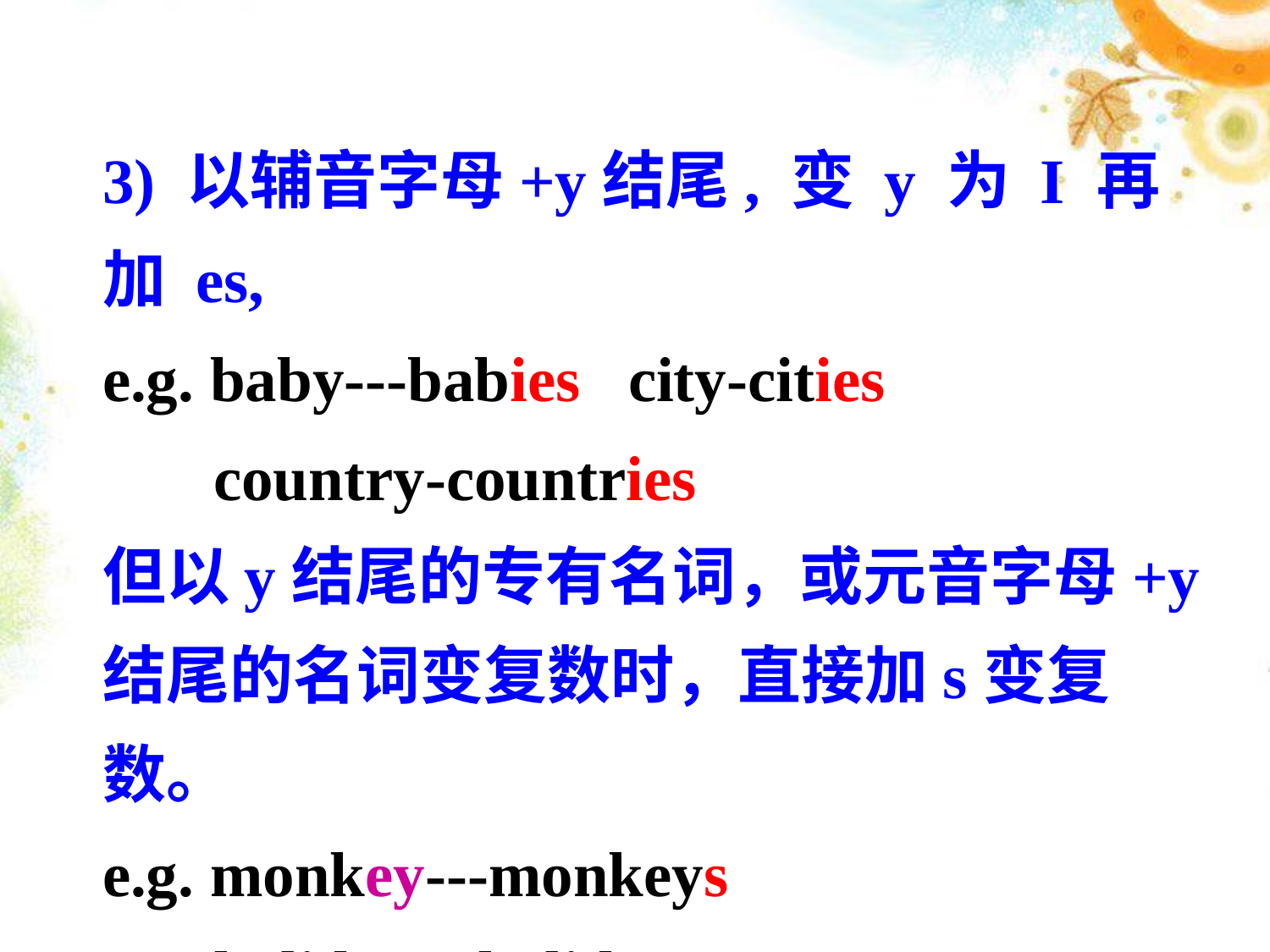

3) 以辅音字母+y结尾, 变 y 为 I 再加 es,
e.g. baby---babies   city-cities
       country-countries
但以y结尾的专有名词，或元音字母+y 结尾的名词变复数时，直接加s变复数。
e.g. monkey---monkeys
       holiday---holidays